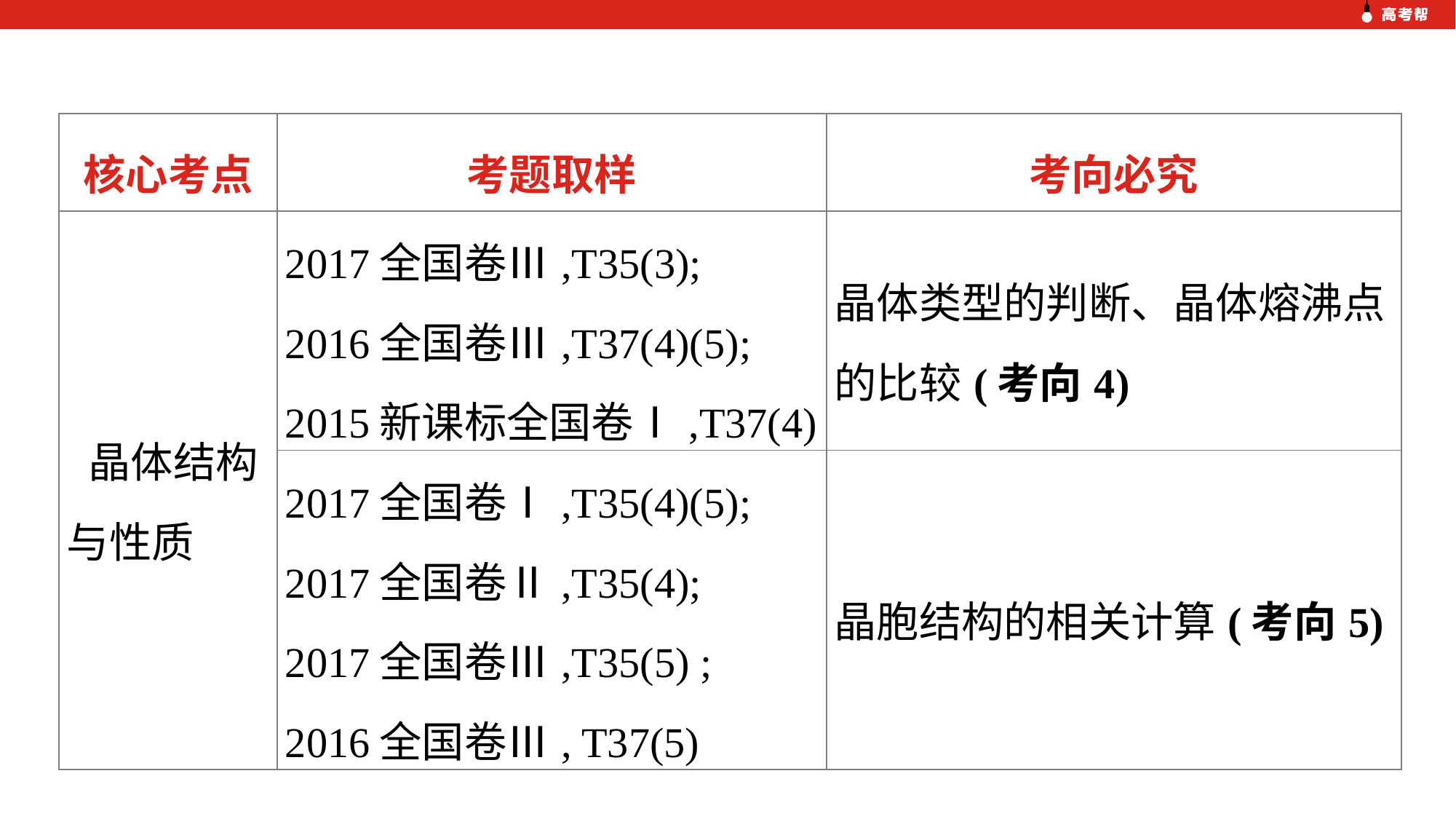

| 核心考点 | 考题取样 | 考向必究 |
| --- | --- | --- |
| 晶体结构与性质 | 2017全国卷Ⅲ,T35(3); 2016全国卷Ⅲ,T37(4)(5); 2015新课标全国卷Ⅰ,T37(4) | 晶体类型的判断、晶体熔沸点的比较(考向4) |
|  | 2017全国卷Ⅰ,T35(4)(5); 2017全国卷Ⅱ,T35(4); 2017全国卷Ⅲ,T35(5) ; 2016全国卷Ⅲ, T37(5) | 晶胞结构的相关计算(考向5) |